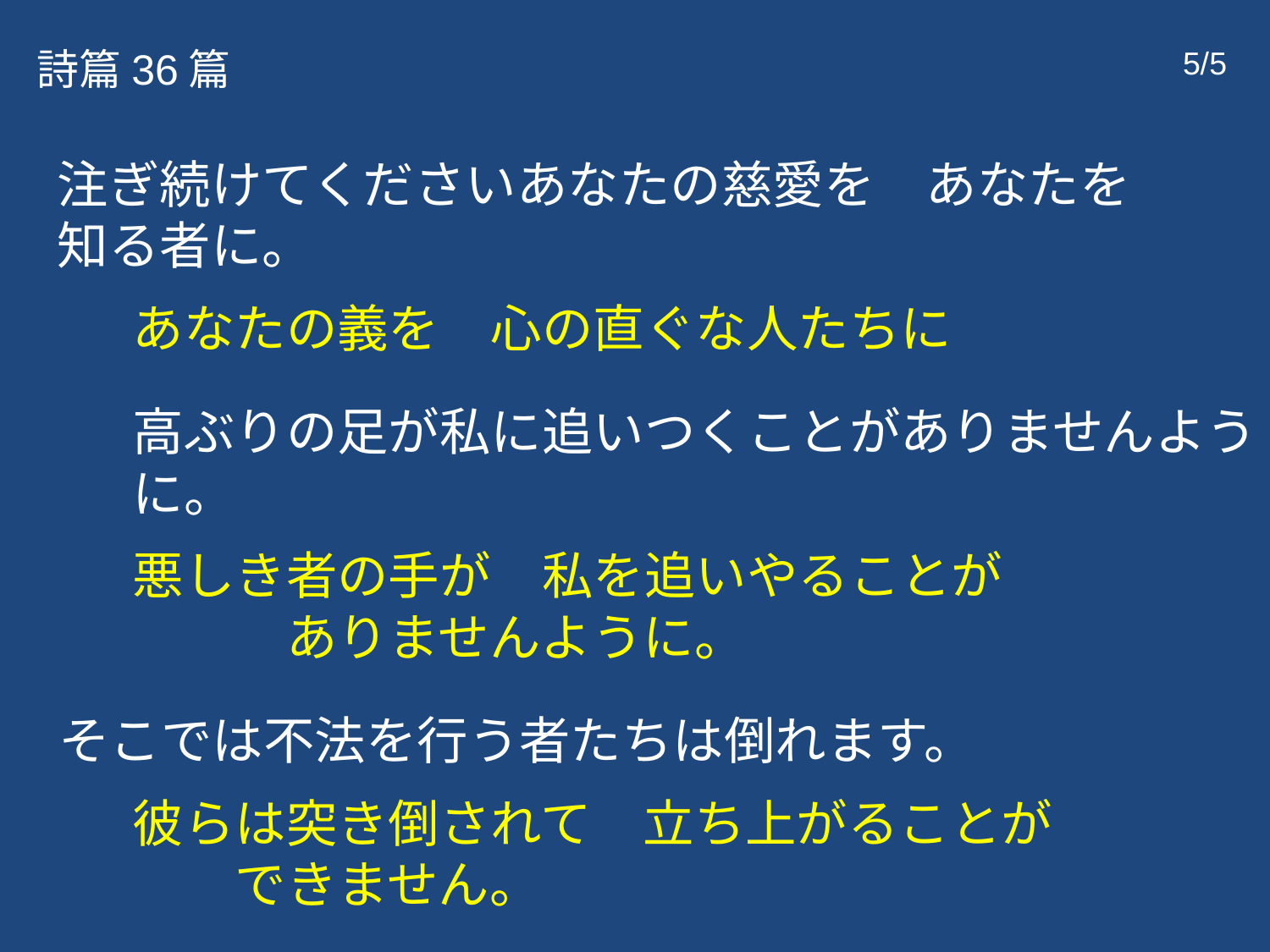

詩篇36篇
5/5
注ぎ続けてくださいあなたの慈愛を　あなたを　　知る者に。
あなたの義を　心の直ぐな人たちに
高ぶりの足が私に追いつくことがありませんように。
悪しき者の手が　私を追いやることが　　　　　　　　ありませんように。
そこでは不法を行う者たちは倒れます。
彼らは突き倒されて　立ち上がることが　　　　　　できません。